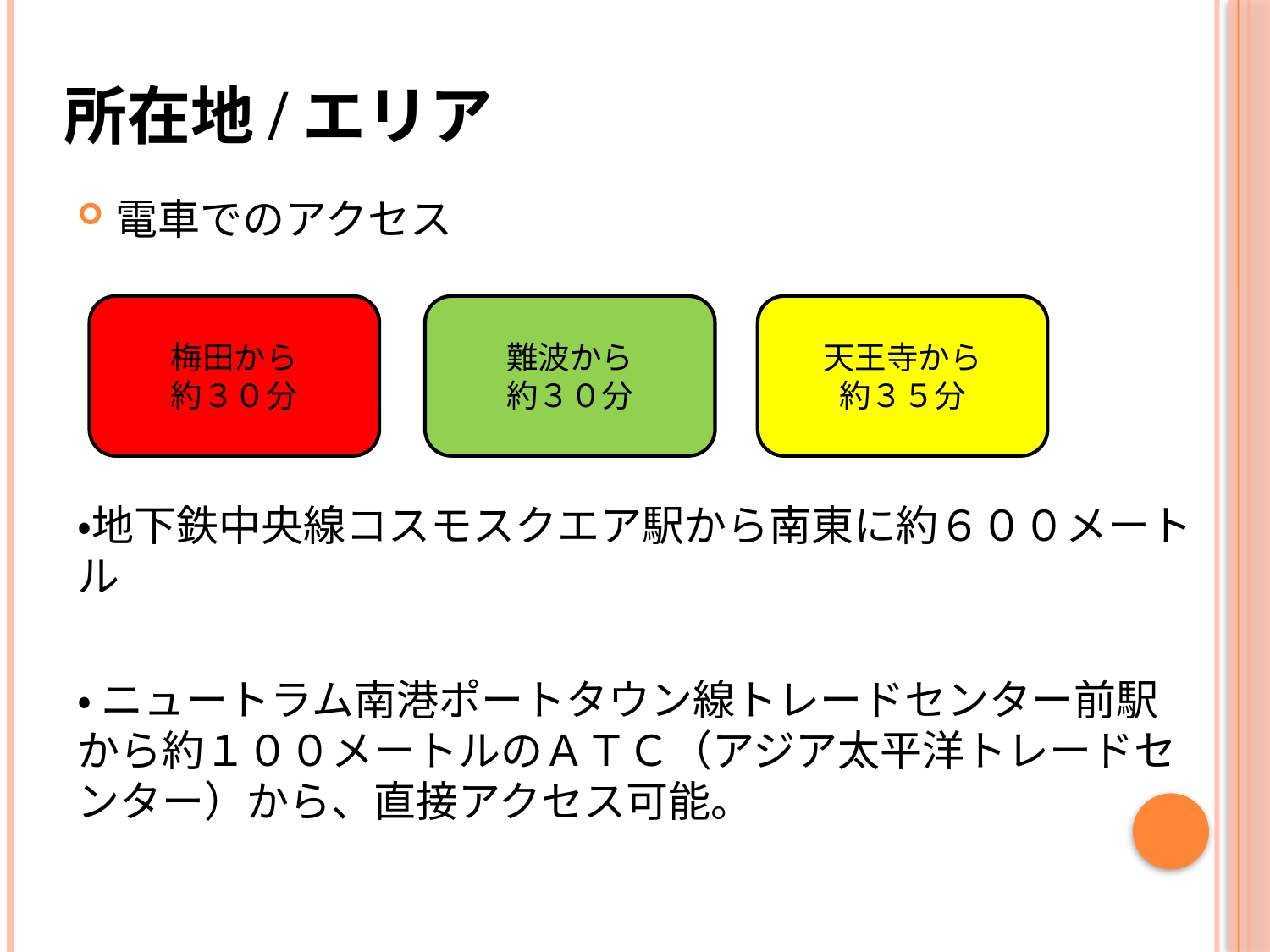

# 所在地/エリア
電車でのアクセス

・地下鉄中央線コスモスクエア駅から南東に約６００メートル

・ ニュートラム南港ポートタウン線トレードセンター前駅から約１００メートルのＡＴＣ（アジア太平洋トレードセンター）から、直接アクセス可能。

梅田から
約３０分

難波から
約３０分

天王寺から
約３５分